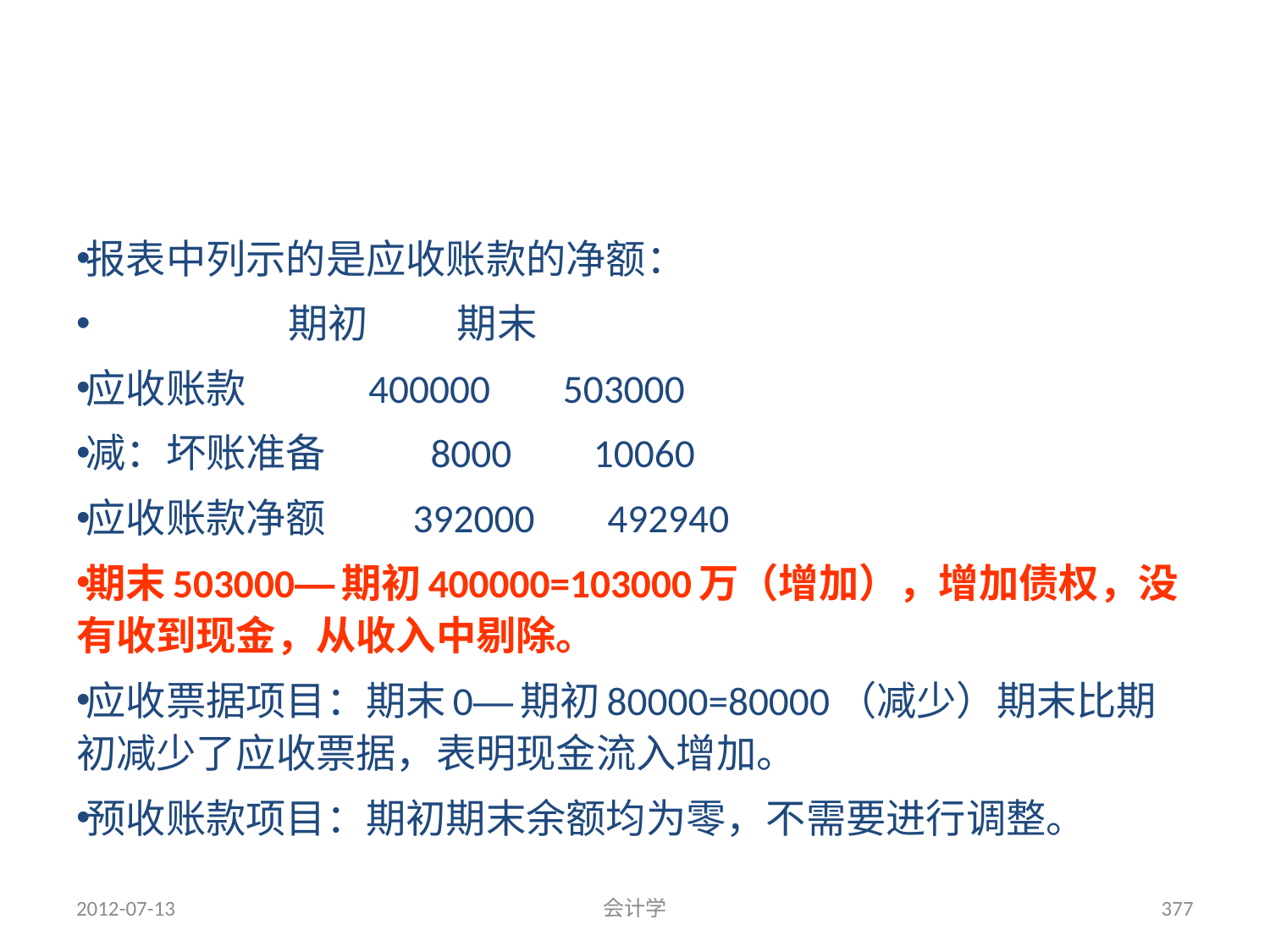

报表中列示的是应收账款的净额：
                      期初          期末
应收账款             400000        503000
减：坏账准备           8000         10060
应收账款净额         392000        492940
期末503000—期初400000=103000万（增加），增加债权，没有收到现金，从收入中剔除。
应收票据项目：期末0—期初80000=80000（减少）期末比期初减少了应收票据，表明现金流入增加。
预收账款项目：期初期末余额均为零，不需要进行调整。

2012-07-13
会计学
377